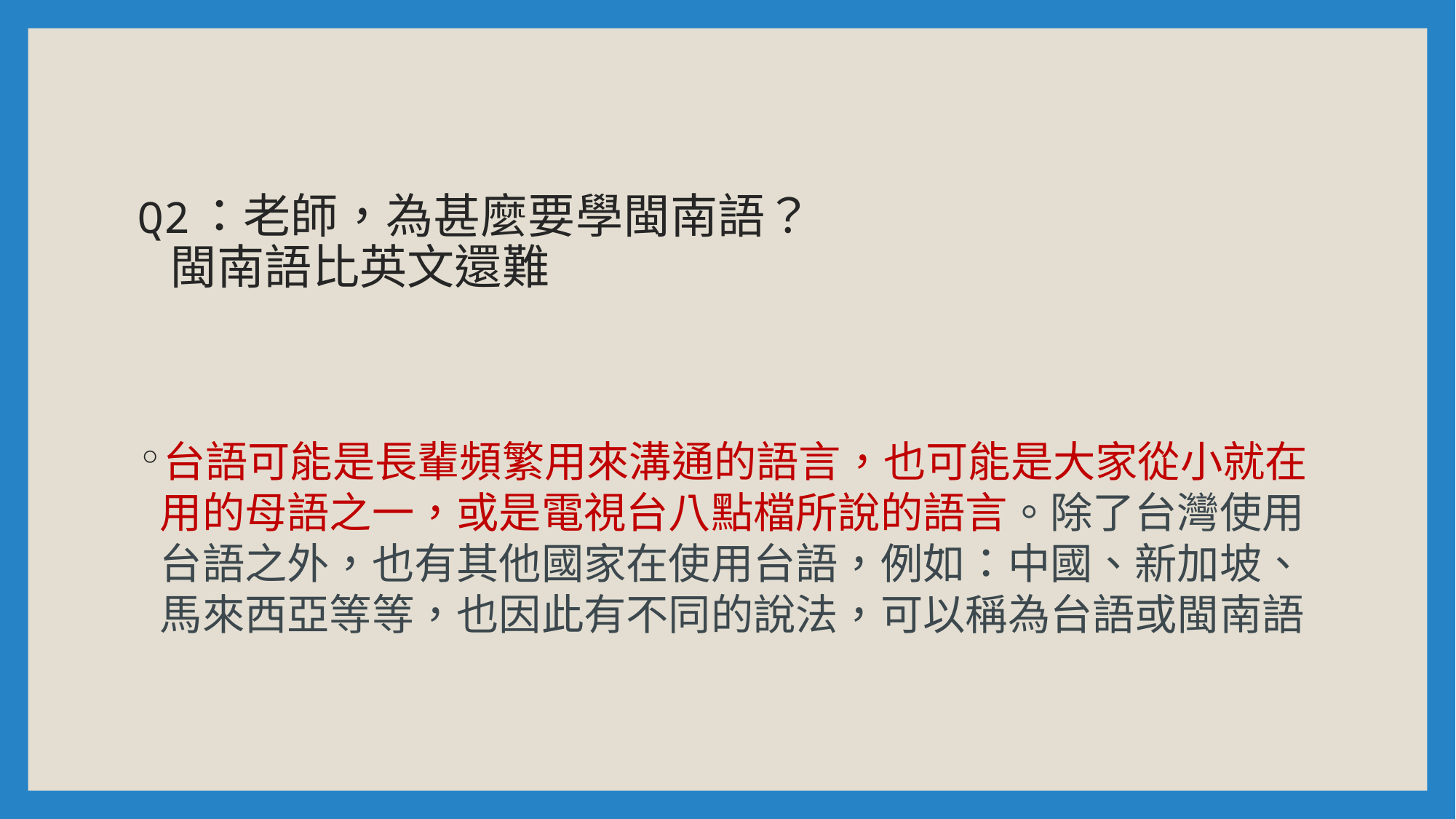

# Q2：老師，為甚麼要學閩南語？ 閩南語比英文還難
台語可能是長輩頻繁用來溝通的語言，也可能是大家從小就在用的母語之一，或是電視台八點檔所說的語言。除了台灣使用台語之外，也有其他國家在使用台語，例如：中國、新加坡、馬來西亞等等，也因此有不同的說法，可以稱為台語或閩南語